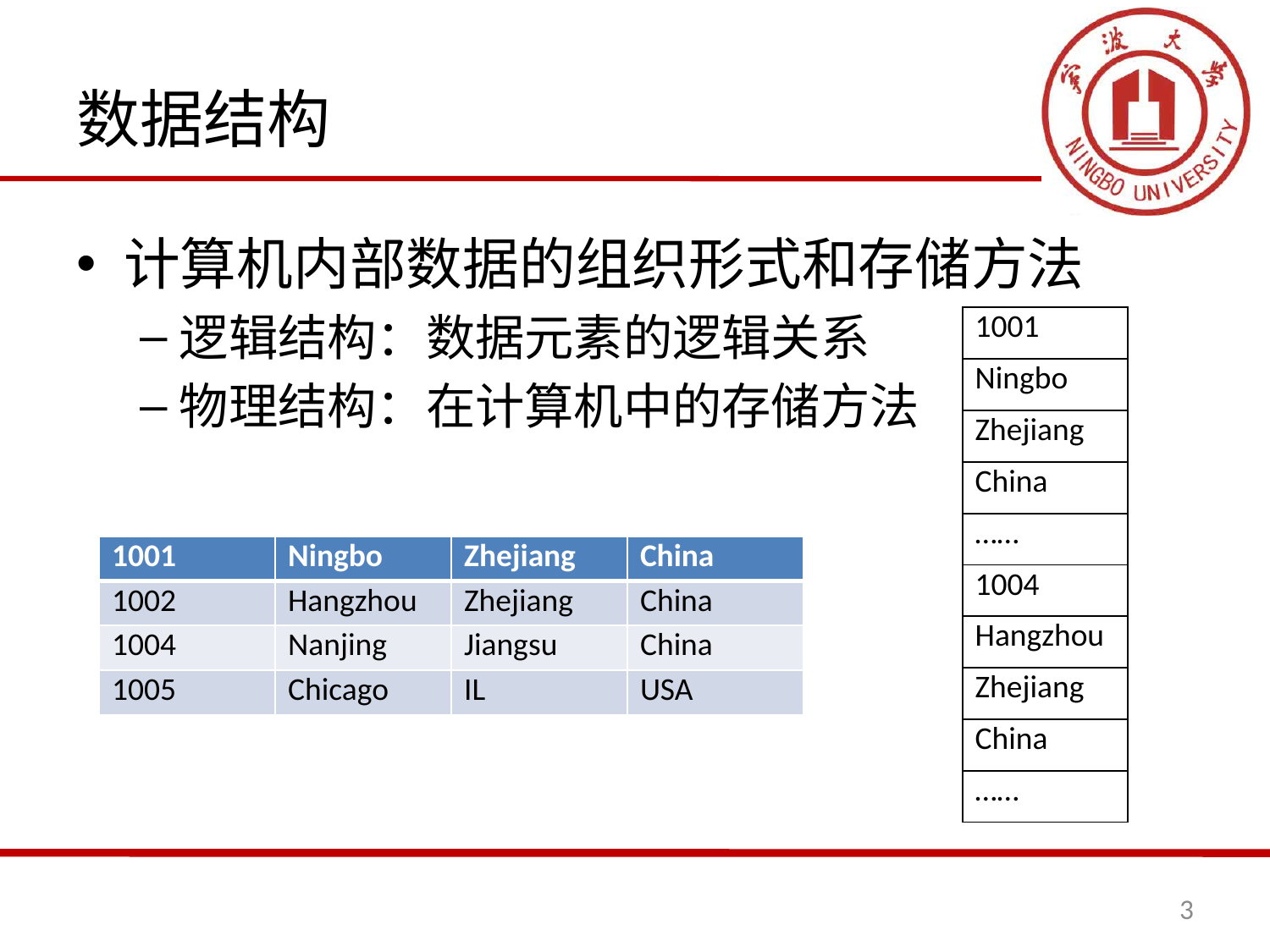

# 数据结构
计算机内部数据的组织形式和存储方法
逻辑结构：数据元素的逻辑关系
物理结构：在计算机中的存储方法

| 1001 |
| --- |
| Ningbo |
| Zhejiang |
| China |
| …… |
| 1004 |
| Hangzhou |
| Zhejiang |
| China |
| …… |
| 1001 | Ningbo | Zhejiang | China |
| --- | --- | --- | --- |
| 1002 | Hangzhou | Zhejiang | China |
| 1004 | Nanjing | Jiangsu | China |
| 1005 | Chicago | IL | USA |
3